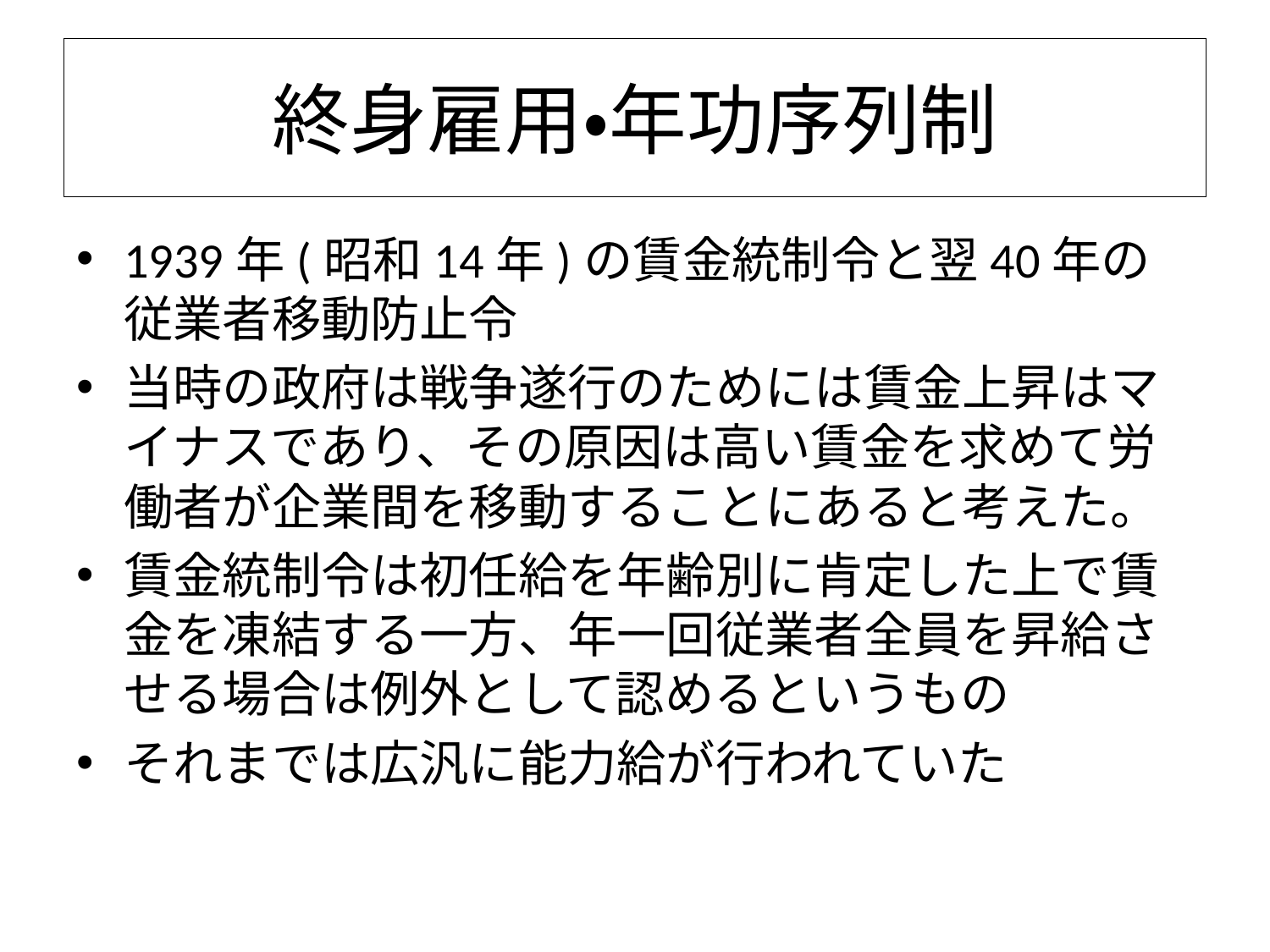

# 終身雇用・年功序列制
1939年(昭和14年)の賃金統制令と翌40年の従業者移動防止令
当時の政府は戦争遂行のためには賃金上昇はマイナスであり、その原因は高い賃金を求めて労働者が企業間を移動することにあると考えた。
賃金統制令は初任給を年齢別に肯定した上で賃金を凍結する一方、年一回従業者全員を昇給させる場合は例外として認めるというもの
それまでは広汎に能力給が行われていた